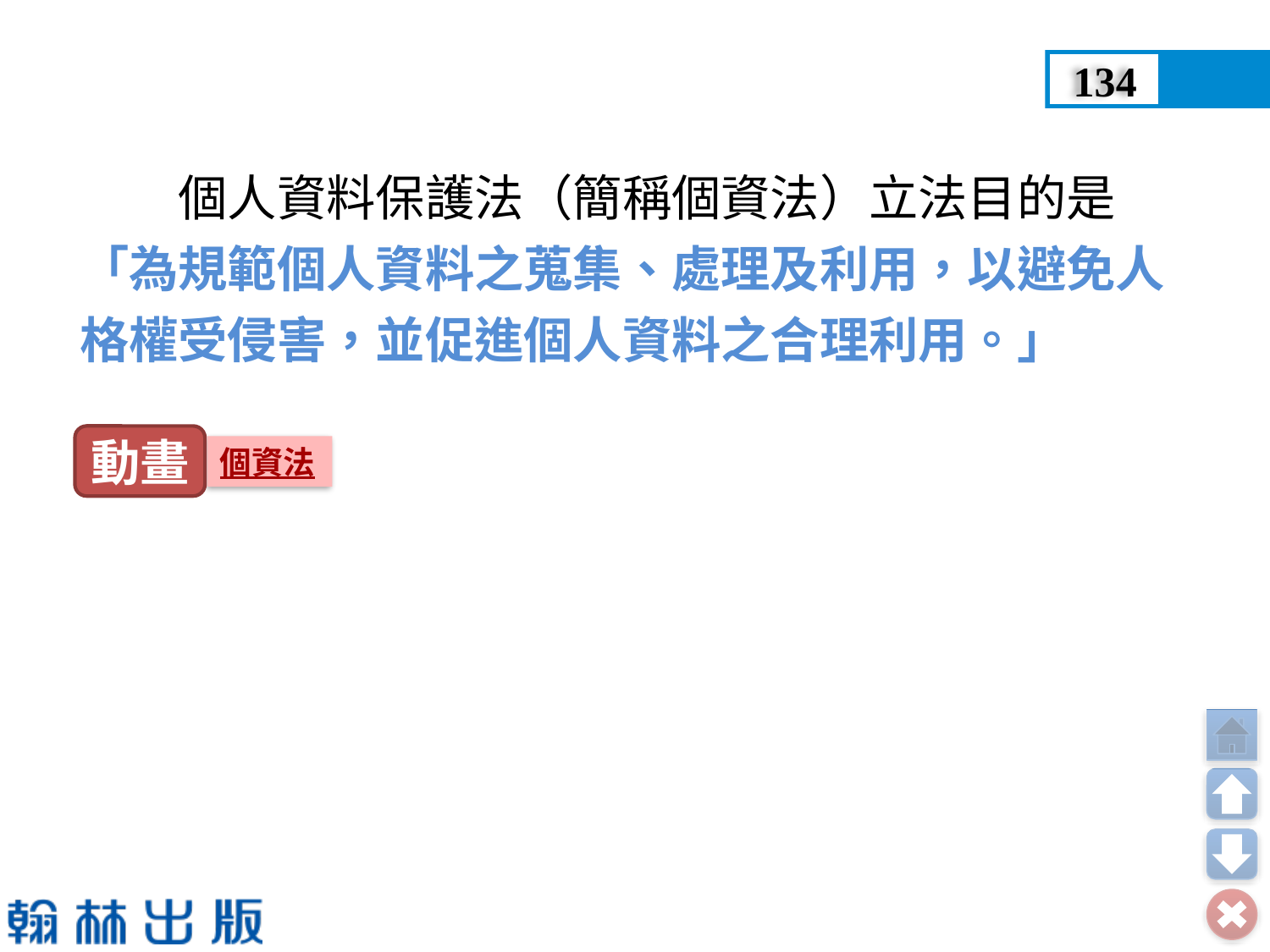

134
　　個人資料保護法（簡稱個資法）立法目的是「為規範個人資料之蒐集、處理及利用，以避免人格權受侵害，並促進個人資料之合理利用。」
動畫
個資法